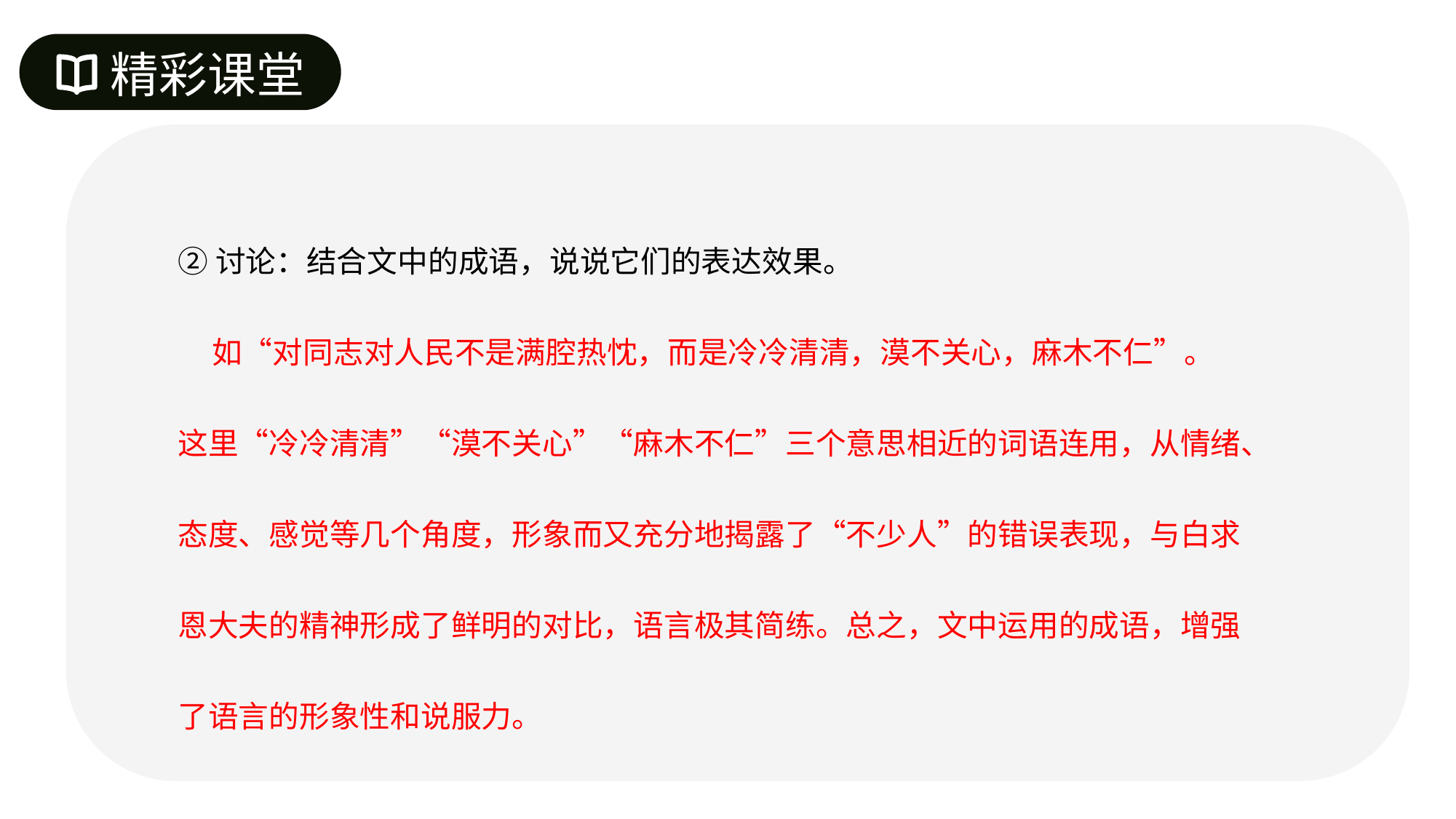

精彩课堂

②讨论：结合文中的成语，说说它们的表达效果。
    如“对同志对人民不是满腔热忱，而是冷冷清清，漠不关心，麻木不仁”。这里“冷冷清清”“漠不关心”“麻木不仁”三个意思相近的词语连用，从情绪、态度、感觉等几个角度，形象而又充分地揭露了“不少人”的错误表现，与白求恩大夫的精神形成了鲜明的对比，语言极其简练。总之，文中运用的成语，增强了语言的形象性和说服力。